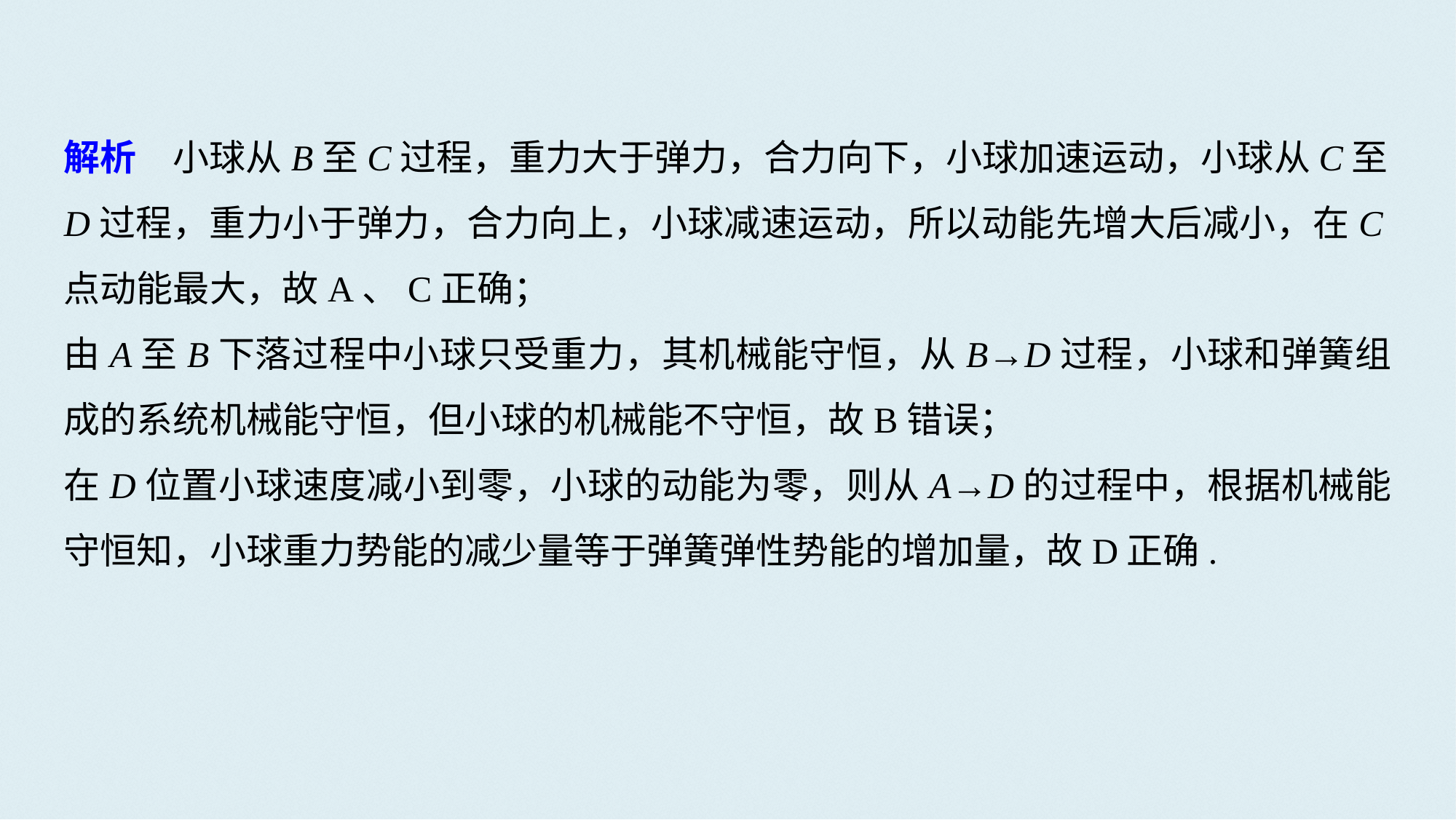

解析　小球从B至C过程，重力大于弹力，合力向下，小球加速运动，小球从C至D过程，重力小于弹力，合力向上，小球减速运动，所以动能先增大后减小，在C点动能最大，故A、C正确；
由A至B下落过程中小球只受重力，其机械能守恒，从B→D过程，小球和弹簧组成的系统机械能守恒，但小球的机械能不守恒，故B错误；
在D位置小球速度减小到零，小球的动能为零，则从A→D的过程中，根据机械能守恒知，小球重力势能的减少量等于弹簧弹性势能的增加量，故D正确.